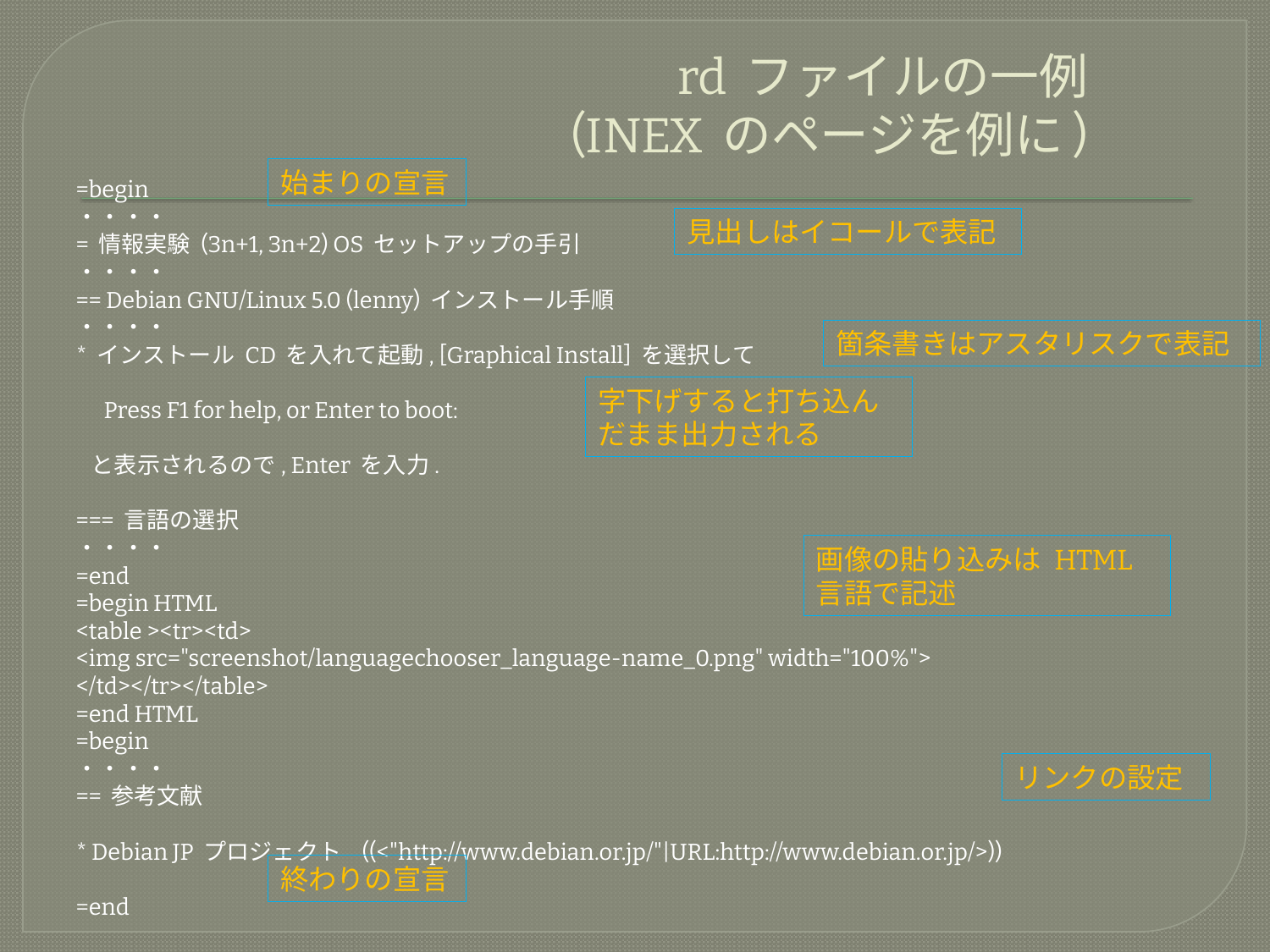

# rd ファイルの一例 (INEX のページを例に)
始まりの宣言
=begin
・・・・
= 情報実験 (3n+1, 3n+2) OS セットアップの手引
・・・・
== Debian GNU/Linux 5.0 (lenny) インストール手順
・・・・
* インストール CD を入れて起動, [Graphical Install] を選択して

      Press F1 for help, or Enter to boot:

  と表示されるので, Enter を入力.

=== 言語の選択
・・・・
=end
=begin HTML
<table ><tr><td>
<img src="screenshot/languagechooser_language-name_0.png" width="100%">
</td></tr></table>
=end HTML
=begin
・・・・
== 参考文献

* Debian JP プロジェクト   ((<"http://www.debian.or.jp/"|URL:http://www.debian.or.jp/>))

=end
見出しはイコールで表記
箇条書きはアスタリスクで表記
字下げすると打ち込んだまま出力される
画像の貼り込みは HTML 言語で記述
リンクの設定
終わりの宣言